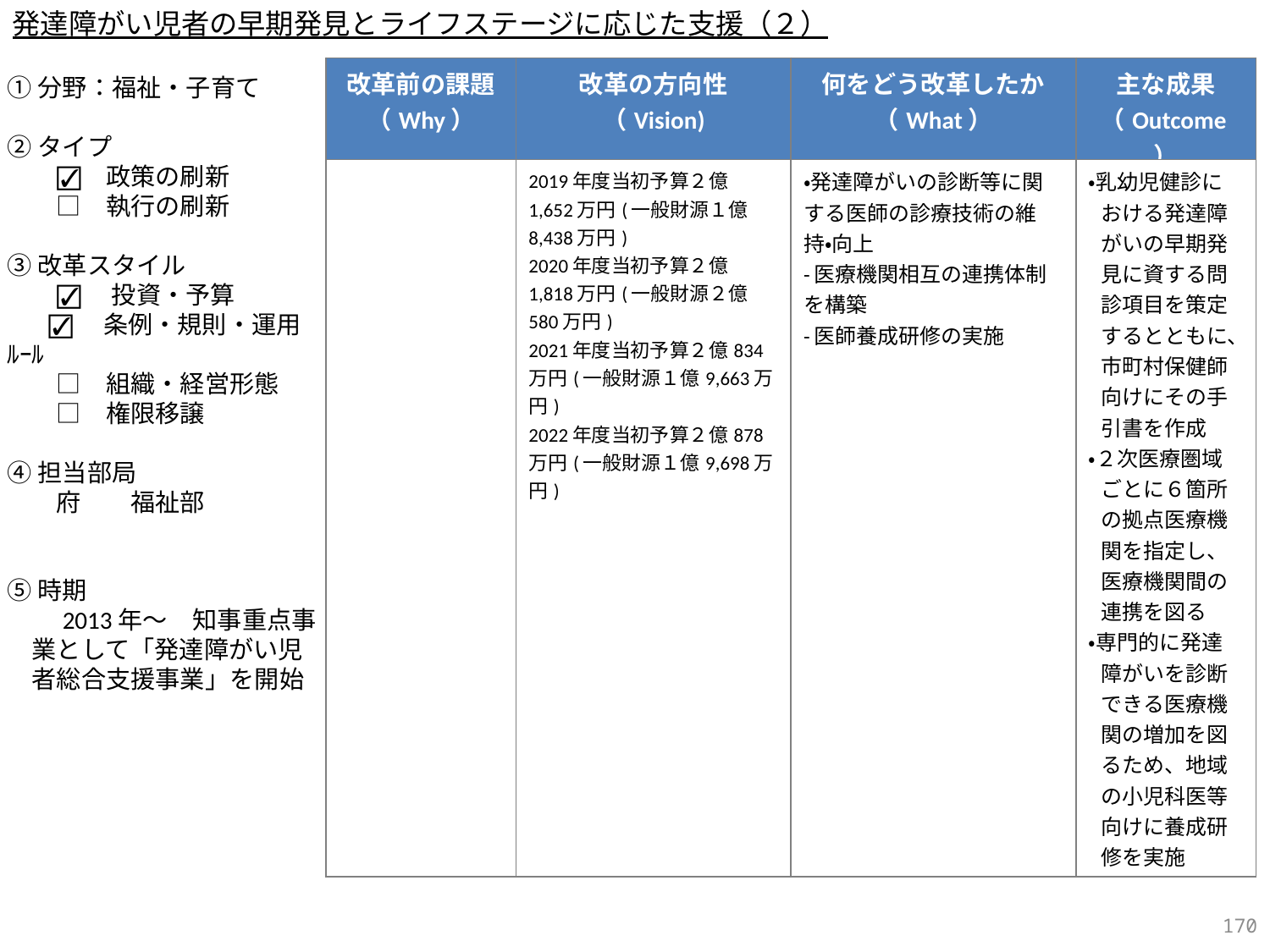

発達障がい児者の早期発見とライフステージに応じた支援（２）
| 改革前の課題 （Why） | 改革の方向性 （Vision) | 何をどう改革したか （What） | 主な成果 （Outcome） |
| --- | --- | --- | --- |
|  | 2019年度当初予算２億1,652万円(一般財源１億8,438万円) 2020年度当初予算２億1,818万円(一般財源２億580万円) 2021年度当初予算２億834万円(一般財源１億9,663万円) 2022年度当初予算２億878万円(一般財源１億9,698万円) | ・発達障がいの診断等に関する医師の診療技術の維持・向上 -医療機関相互の連携体制を構築 -医師養成研修の実施 | ・乳幼児健診における発達障がいの早期発見に資する問診項目を策定するとともに、市町村保健師向けにその手引書を作成 ・２次医療圏域ごとに６箇所の拠点医療機関を指定し、医療機関間の連携を図る ・専門的に発達障がいを診断できる医療機関の増加を図るため、地域の小児科医等向けに養成研修を実施 |
①分野：福祉・子育て

②タイプ
　　☑　政策の刷新
　　□　執行の刷新

③改革スタイル
　　☑ 　投資・予算
　   ☑ 　条例・規則・運用ﾙｰﾙ
　　□　組織・経営形態
　　□　権限移譲

④担当部局
　　府　　福祉部

⑤時期
　　2013年～　知事重点事業として「発達障がい児者総合支援事業」を開始

170